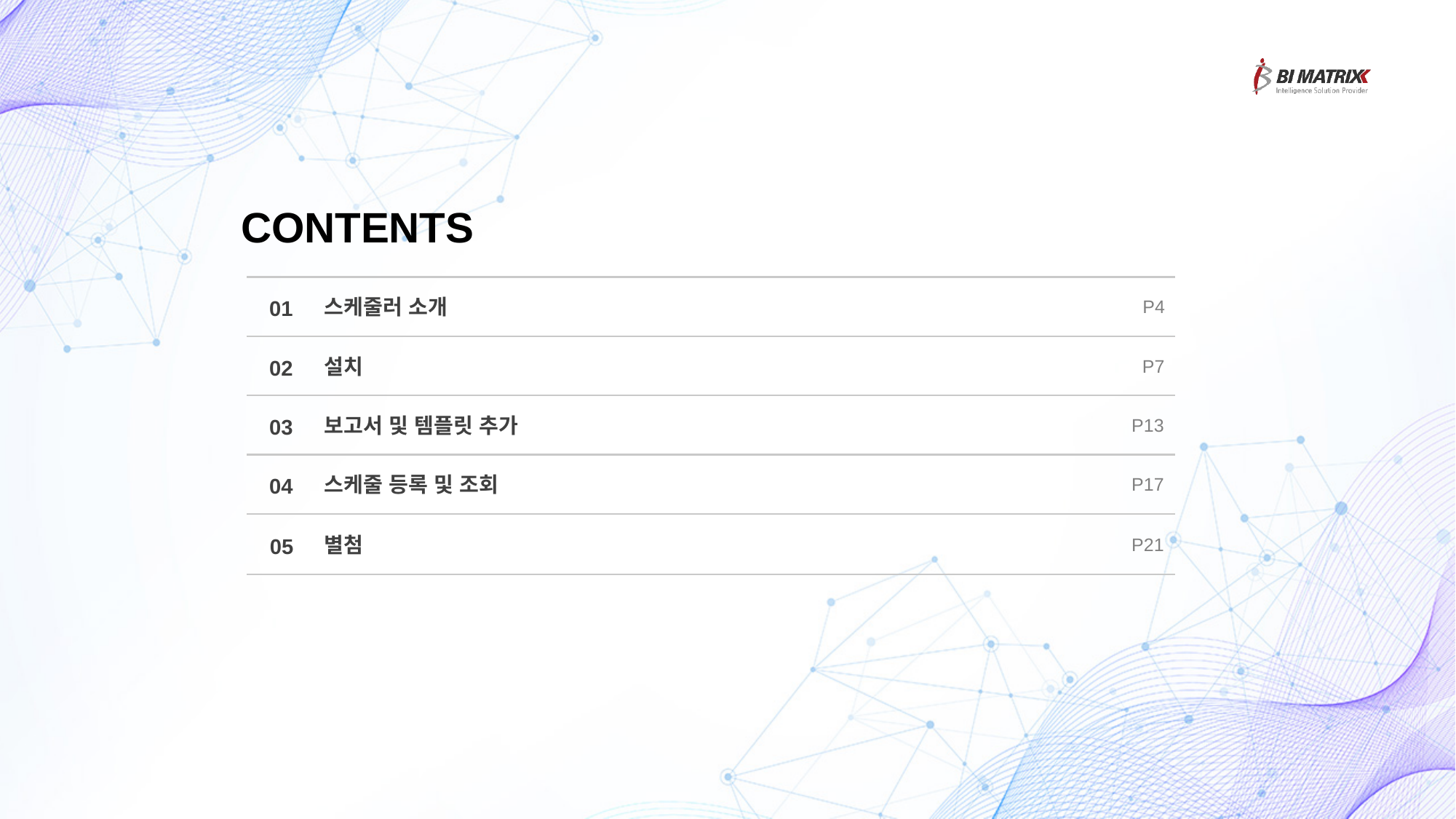

CONTENTS
스케줄러 소개
P4
01
설치
02
P7
보고서 및 템플릿 추가
03
P13
스케줄 등록 및 조회
04
P17
별첨
05
P21